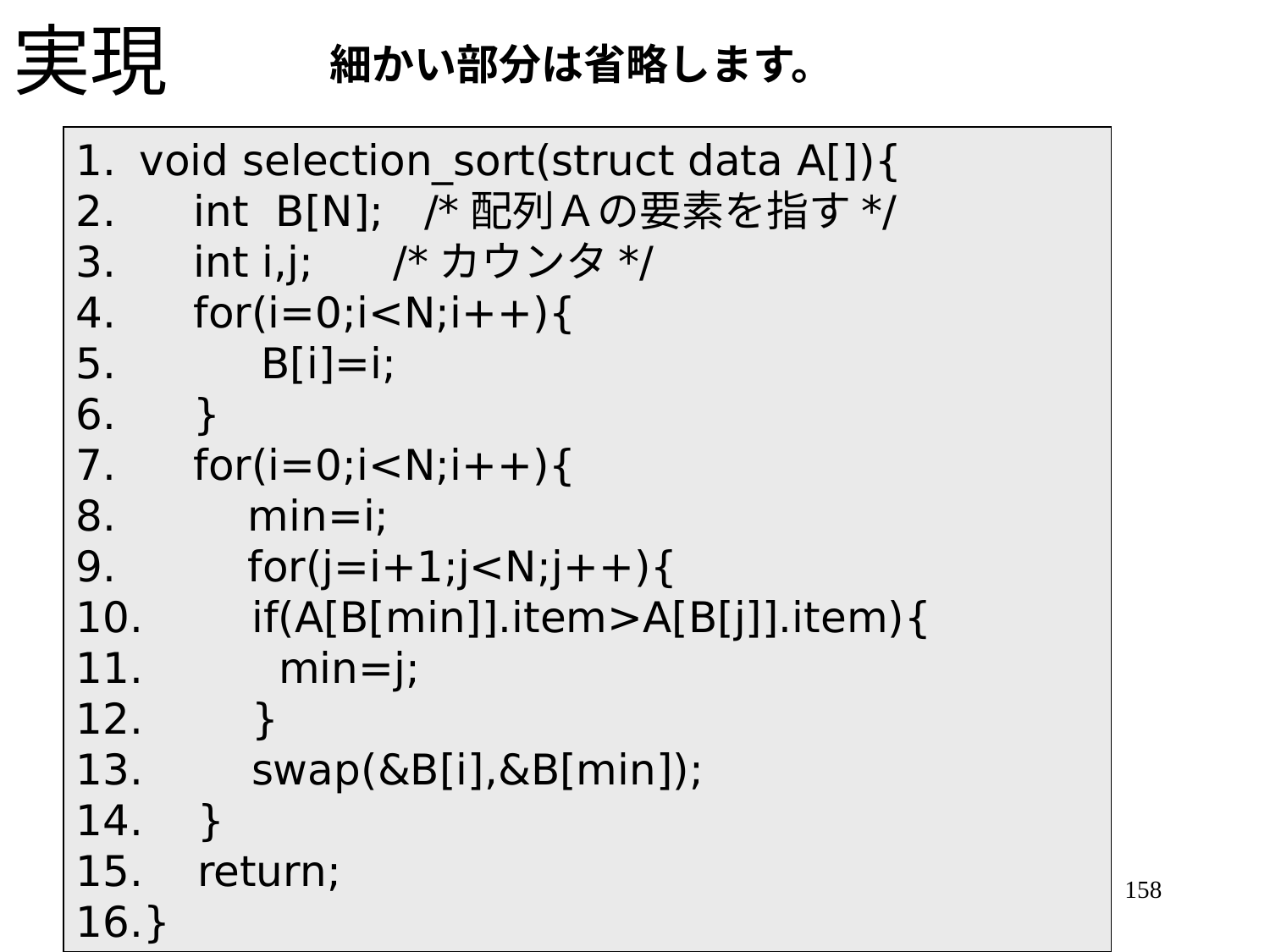

# 実現
細かい部分は省略します。
void selection_sort(struct data A[]){
    int  B[N];   /*配列Ａの要素を指す*/
    int i,j;	/*カウンタ*/
    for(i=0;i<N;i++){
         B[i]=i;
    }
    for(i=0;i<N;i++){
        min=i;
        for(j=i+1;j<N;j++){
        if(A[B[min]].item>A[B[j]].item){
          min=j;
        }
        swap(&B[i],&B[min]);
    }
    return;
}
158